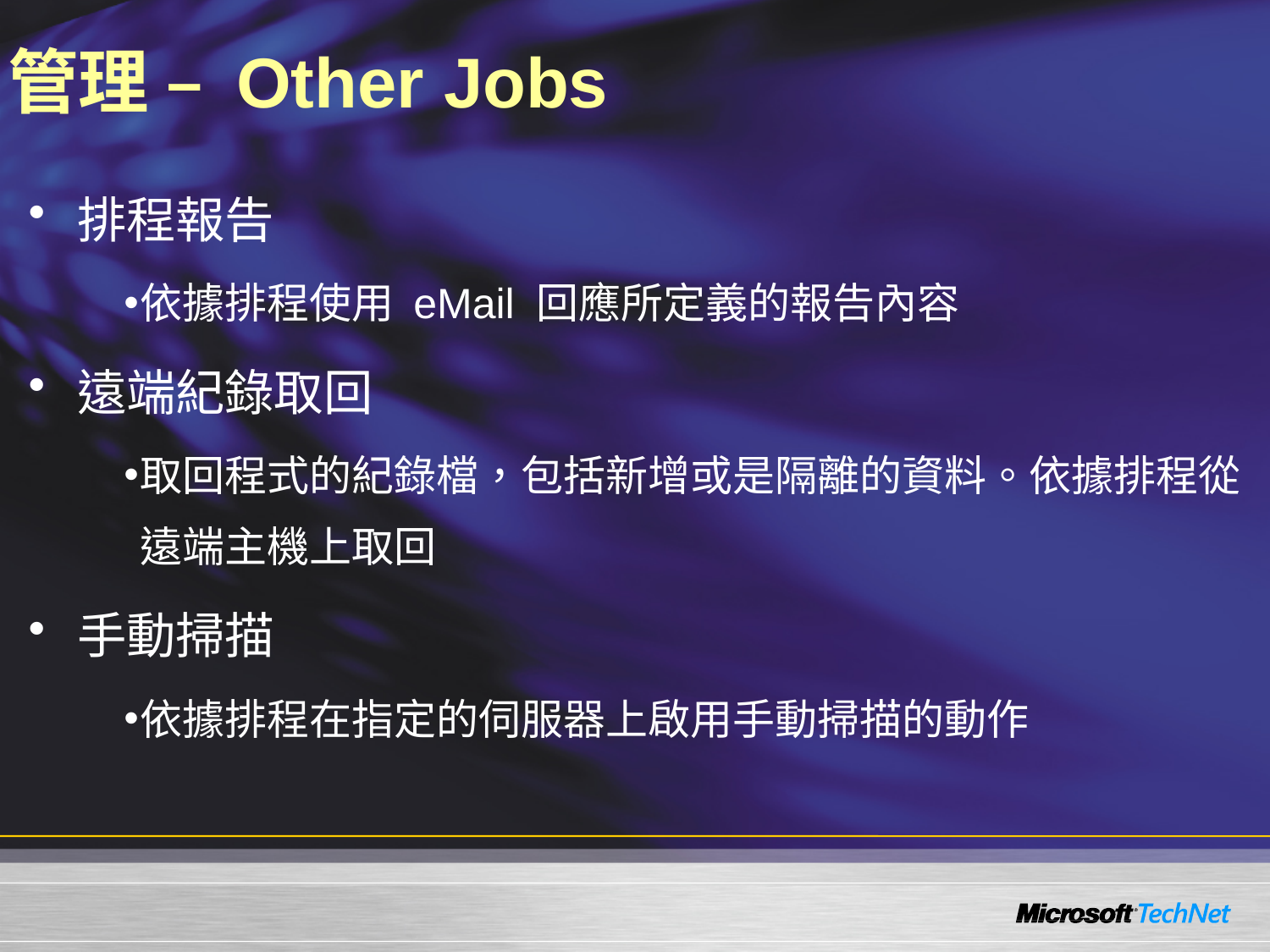

# 管理 – Other Jobs
排程報告
依據排程使用 eMail 回應所定義的報告內容
遠端紀錄取回
取回程式的紀錄檔，包括新增或是隔離的資料。依據排程從遠端主機上取回
手動掃描
依據排程在指定的伺服器上啟用手動掃描的動作